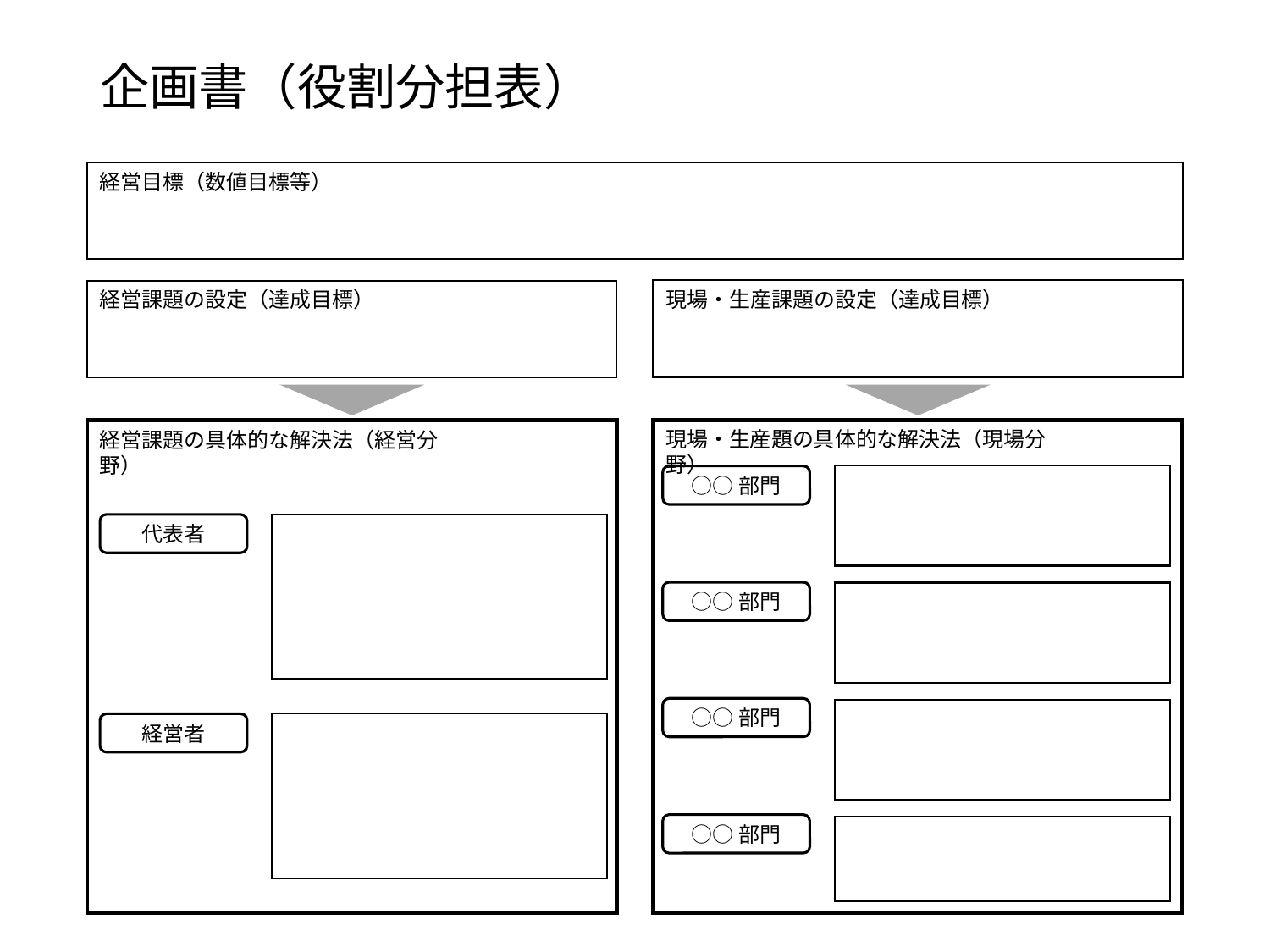

# 企画書（役割分担表）

経営目標（数値目標等）

現場・生産課題の設定（達成目標）

経営課題の設定（達成目標）

現場・生産題の具体的な解決法（現場分野）
経営課題の具体的な解決法（経営分野）

○○部門

代表者
○○部門

○○部門

経営者

○○部門